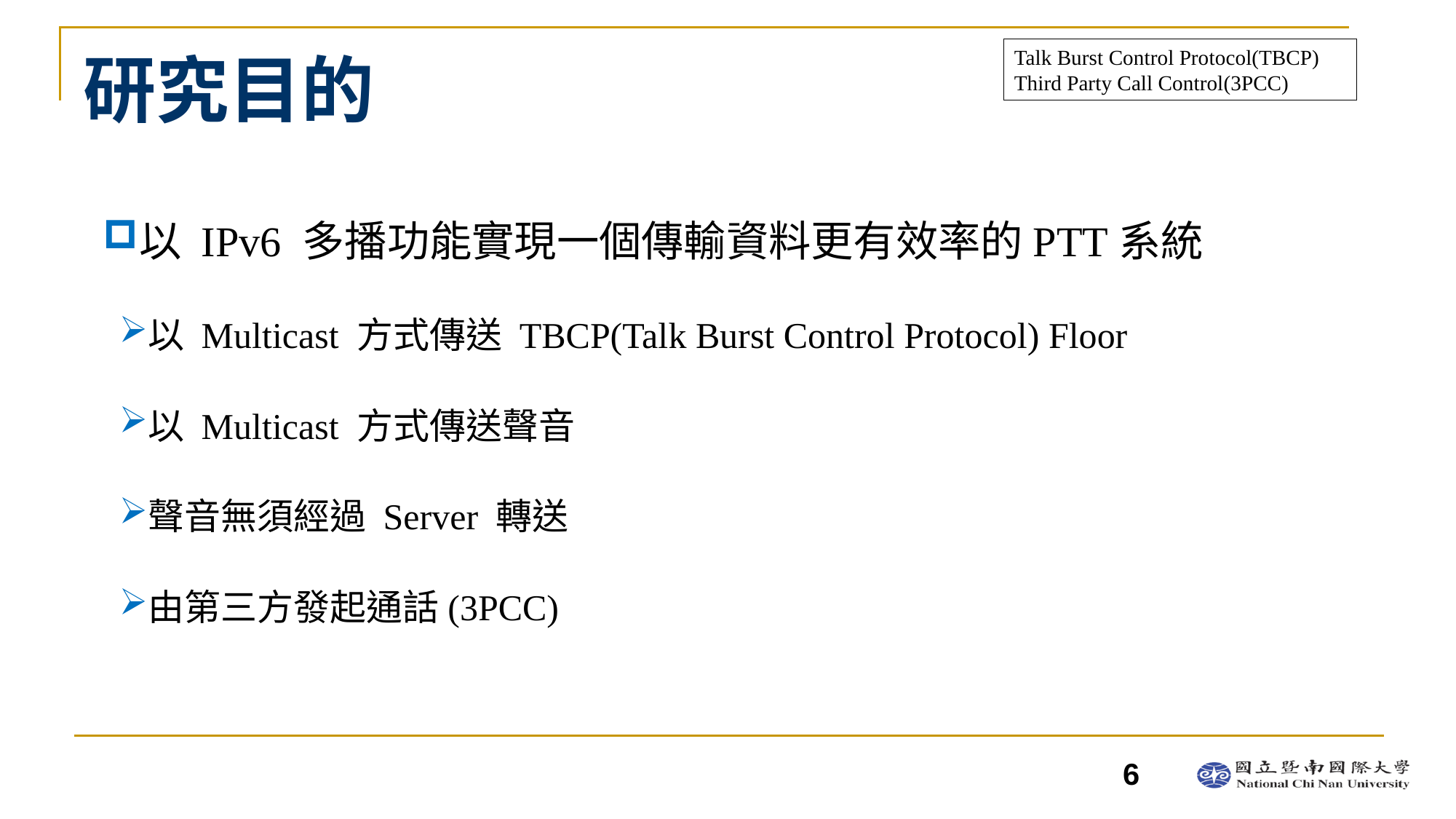

# 研究目的
Talk Burst Control Protocol(TBCP)
Third Party Call Control(3PCC)
以 IPv6 多播功能實現一個傳輸資料更有效率的PTT系統
以 Multicast 方式傳送 TBCP(Talk Burst Control Protocol) Floor
以 Multicast 方式傳送聲音
聲音無須經過 Server 轉送
由第三方發起通話(3PCC)